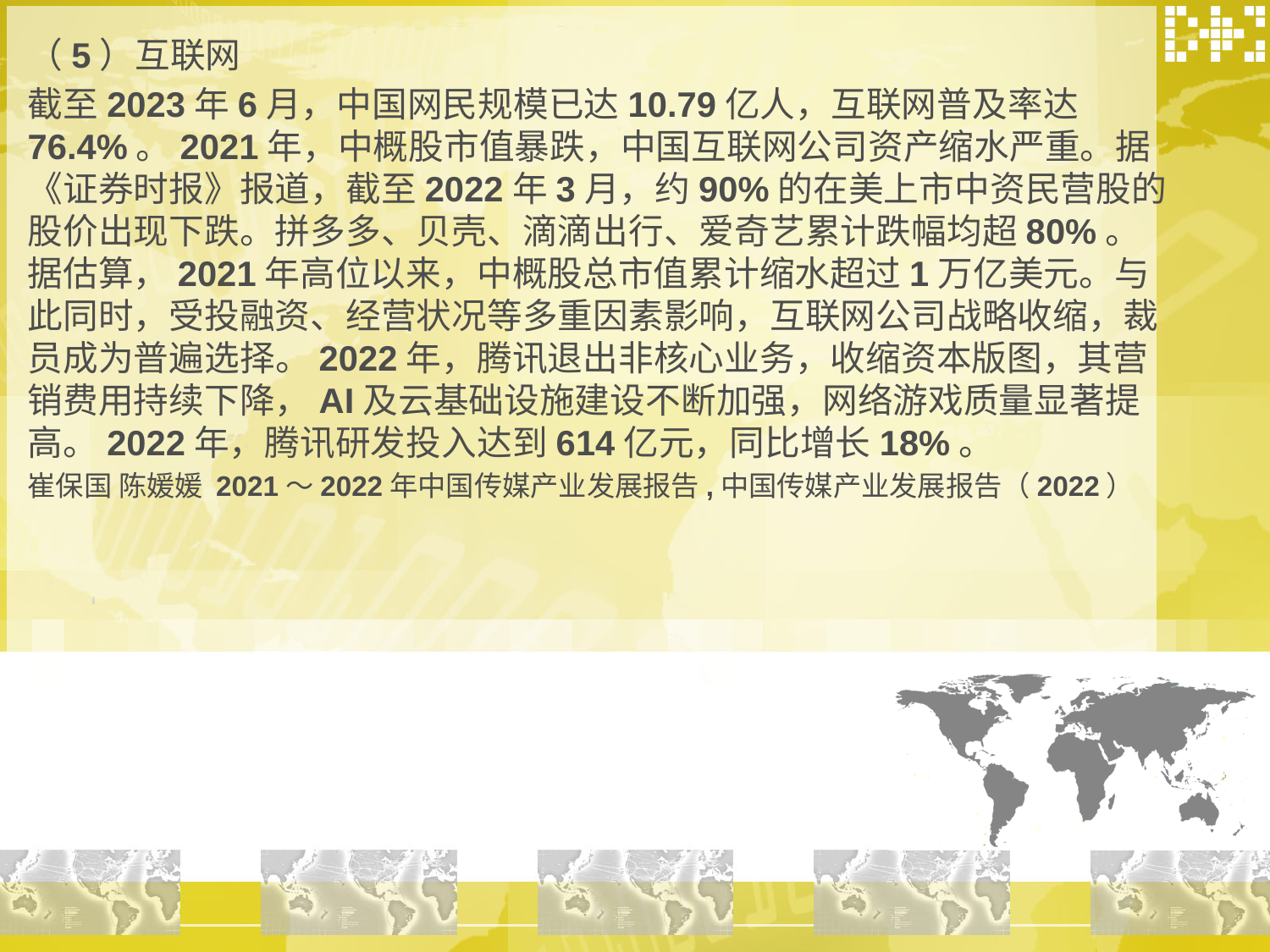

（5）互联网
截至2023年6月，中国网民规模已达10.79亿人，互联网普及率达76.4%。2021年，中概股市值暴跌，中国互联网公司资产缩水严重。据《证券时报》报道，截至2022年3月，约90%的在美上市中资民营股的股价出现下跌。拼多多、贝壳、滴滴出行、爱奇艺累计跌幅均超80%。据估算，2021年高位以来，中概股总市值累计缩水超过1万亿美元。与此同时，受投融资、经营状况等多重因素影响，互联网公司战略收缩，裁员成为普遍选择。2022年，腾讯退出非核心业务，收缩资本版图，其营销费用持续下降，AI及云基础设施建设不断加强，网络游戏质量显著提高。2022年，腾讯研发投入达到614亿元，同比增长18%。
崔保国 陈媛媛 2021～2022年中国传媒产业发展报告,中国传媒产业发展报告（2022）